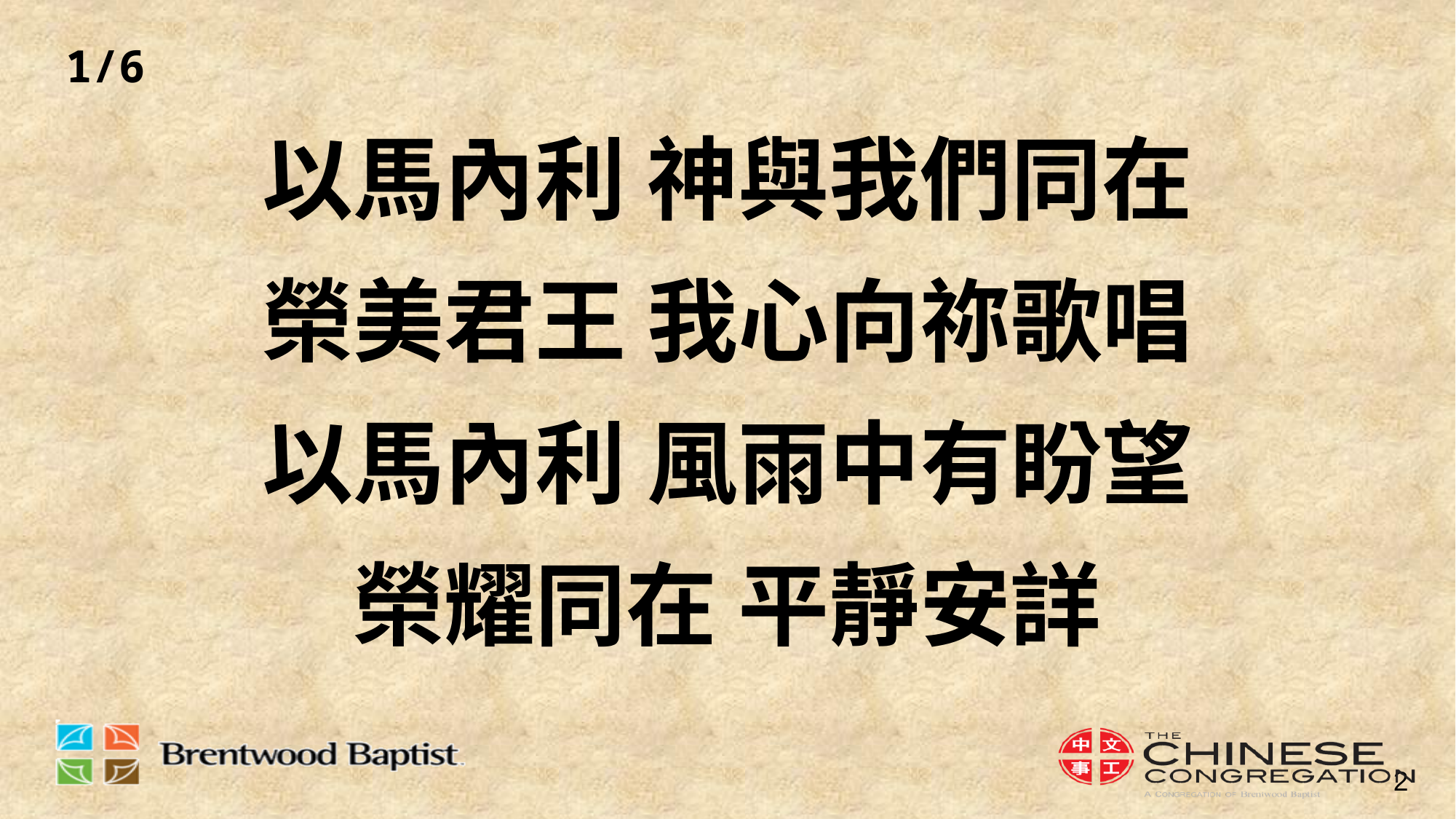

1/6
# 以馬內利 神與我們同在 榮美君王 我心向祢歌唱 以馬內利 風雨中有盼望 榮耀同在 平靜安詳